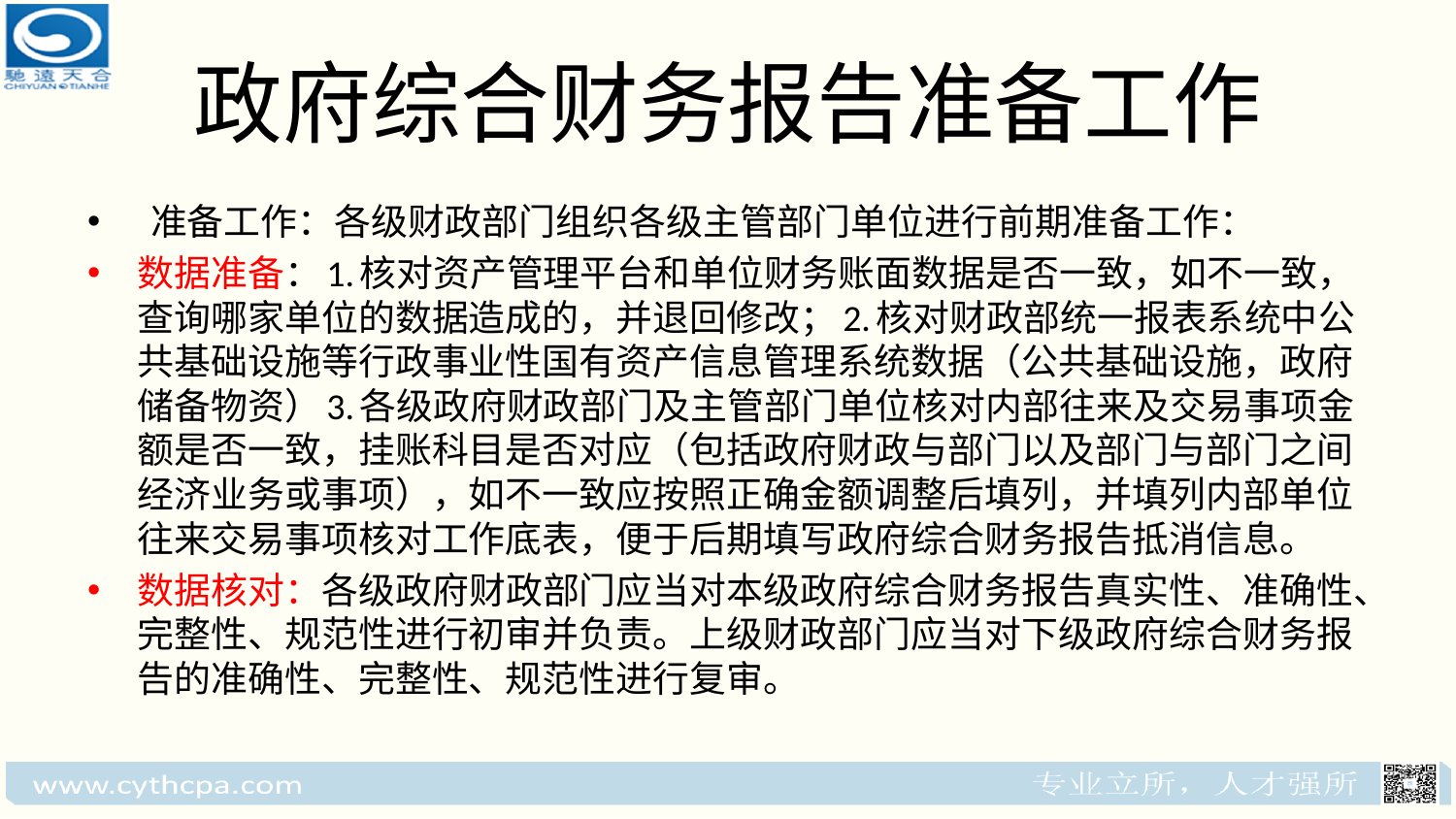

# 政府综合财务报告准备工作
 准备工作：各级财政部门组织各级主管部门单位进行前期准备工作：
数据准备：1.核对资产管理平台和单位财务账面数据是否一致，如不一致，查询哪家单位的数据造成的，并退回修改；2.核对财政部统一报表系统中公共基础设施等行政事业性国有资产信息管理系统数据（公共基础设施，政府储备物资）3.各级政府财政部门及主管部门单位核对内部往来及交易事项金额是否一致，挂账科目是否对应（包括政府财政与部门以及部门与部门之间经济业务或事项），如不一致应按照正确金额调整后填列，并填列内部单位往来交易事项核对工作底表，便于后期填写政府综合财务报告抵消信息。
数据核对：各级政府财政部门应当对本级政府综合财务报告真实性、准确性、完整性、规范性进行初审并负责。上级财政部门应当对下级政府综合财务报告的准确性、完整性、规范性进行复审。